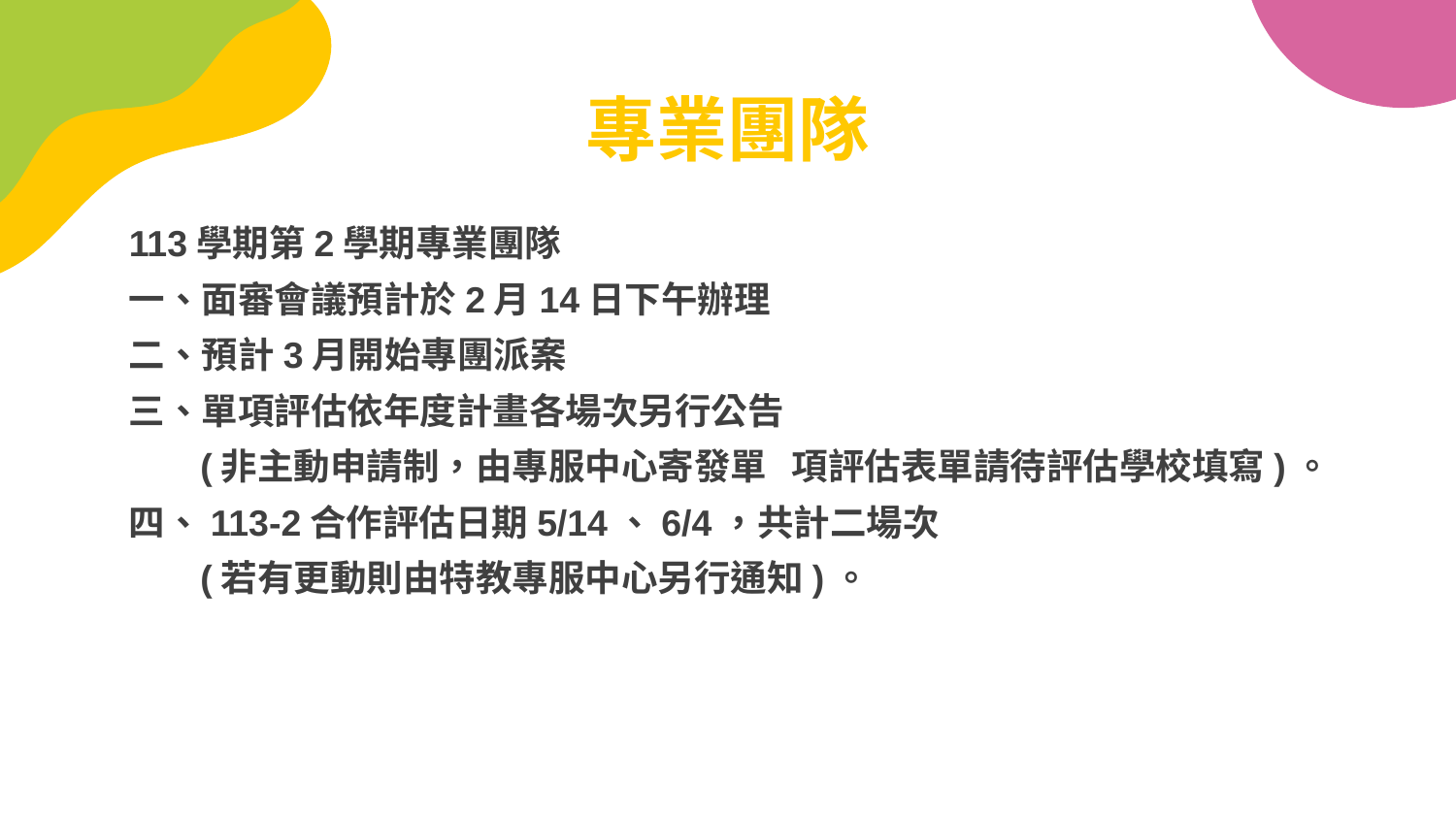

# 專業團隊
113學期第2學期專業團隊
一、面審會議預計於2月14日下午辦理
二、預計3月開始專團派案
三、單項評估依年度計畫各場次另行公告
       (非主動申請制，由專服中心寄發單   項評估表單請待評估學校填寫)。
四、113-2合作評估日期5/14、6/4，共計二場次
       (若有更動則由特教專服中心另行通知)。